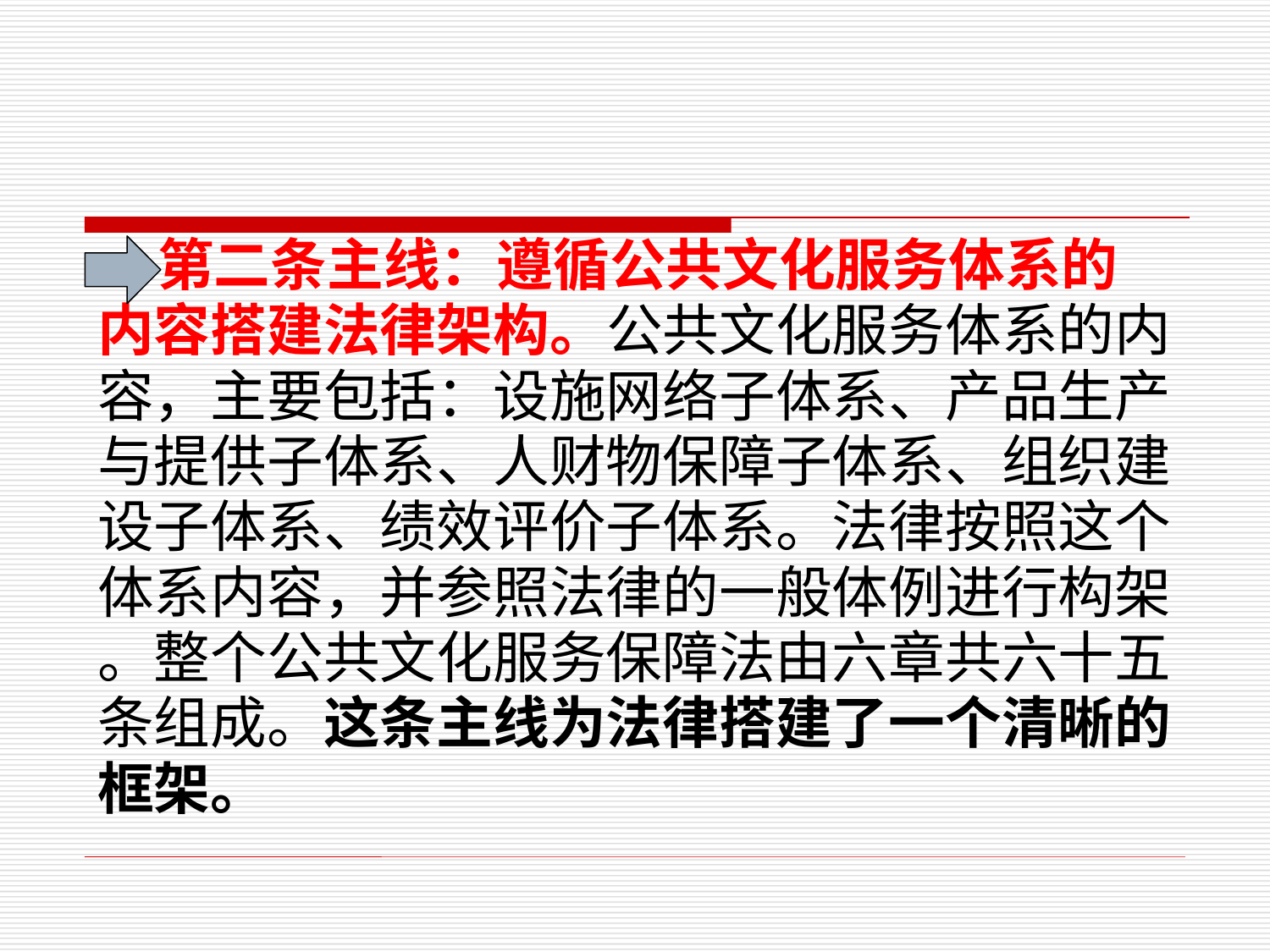

第二条主线：遵循公共文化服务体系的
内容搭建法律架构。公共文化服务体系的内
容，主要包括：设施网络子体系、产品生产
与提供子体系、人财物保障子体系、组织建
设子体系、绩效评价子体系。法律按照这个
体系内容，并参照法律的一般体例进行构架
。整个公共文化服务保障法由六章共六十五
条组成。这条主线为法律搭建了一个清晰的
框架。